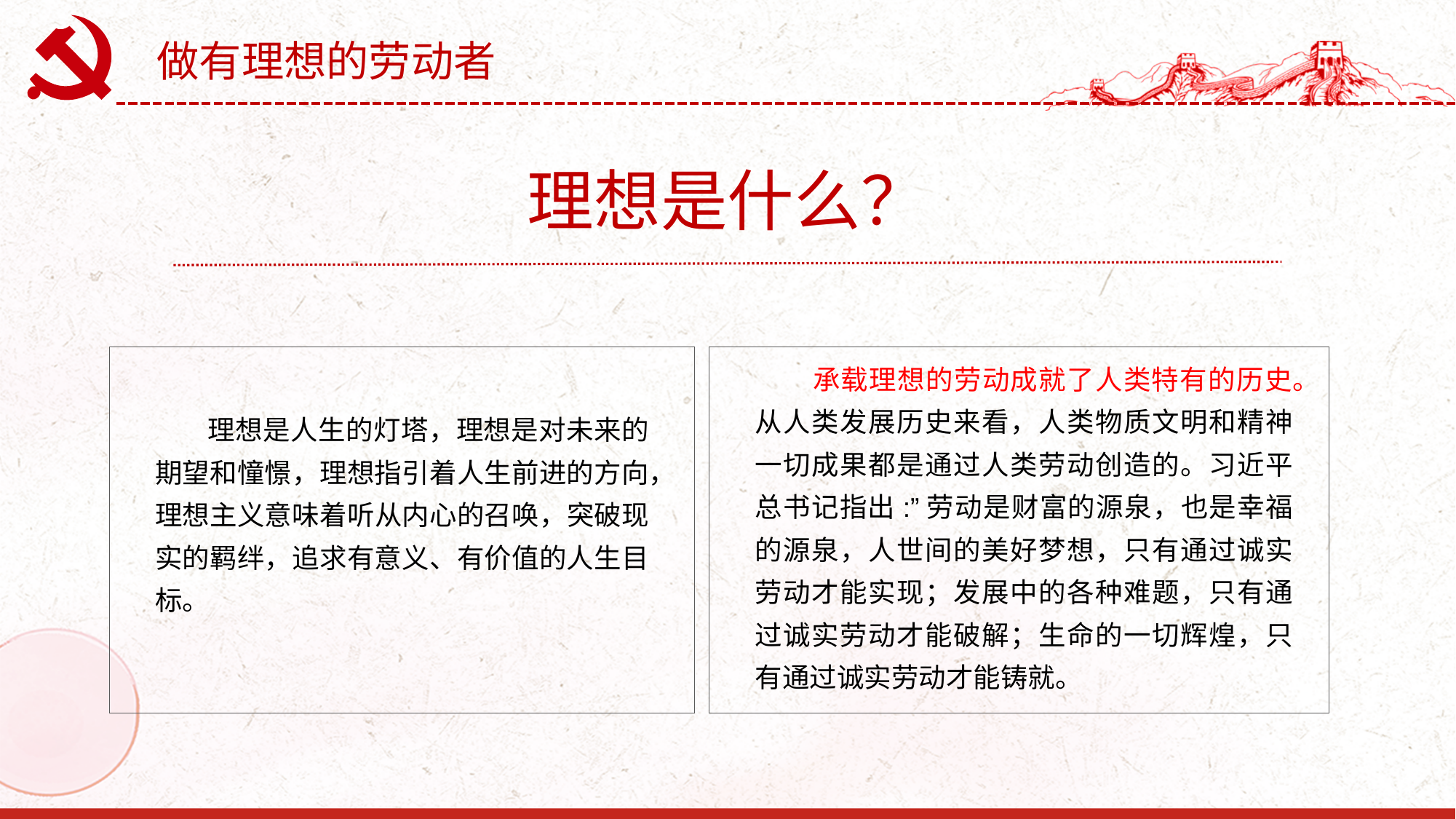

做有理想的劳动者
理想是什么？

       承载理想的劳动成就了人类特有的历史。从人类发展历史来看，人类物质文明和精神一切成果都是通过人类劳动创造的。习近平总书记指出:”劳动是财富的源泉，也是幸福的源泉，人世间的美好梦想，只有通过诚实劳动才能实现；发展中的各种难题，只有通过诚实劳动才能破解；生命的一切辉煌，只有通过诚实劳动才能铸就。
       理想是人生的灯塔，理想是对未来的期望和憧憬，理想指引着人生前进的方向，理想主义意味着听从内心的召唤，突破现实的羁绊，追求有意义、有价值的人生目标。